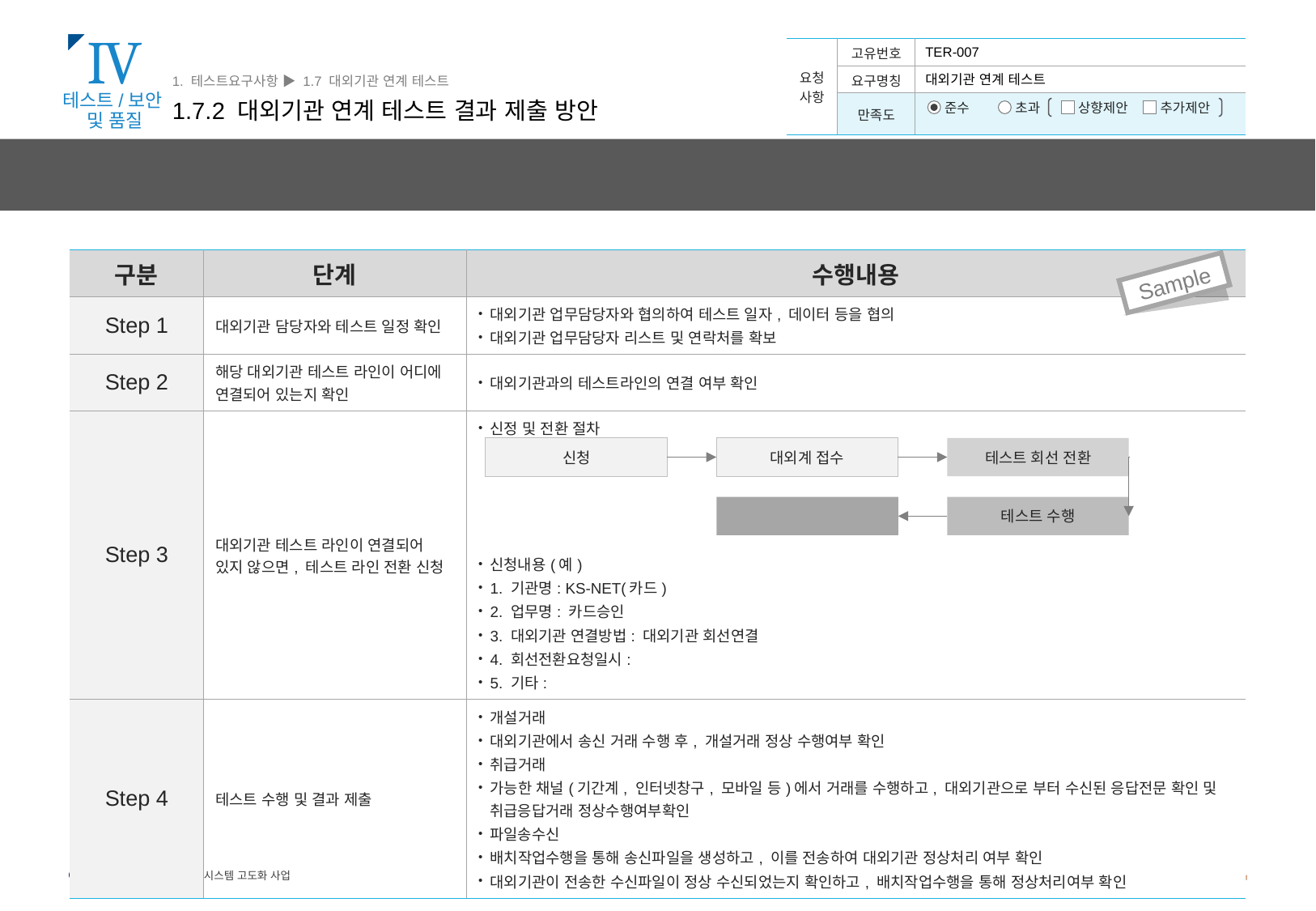

Ⅳ

테스트/보안
및 품질

1. 테스트요구사항 ▶ 1.7 대외기관 연계 테스트
1.7.2 대외기관 연계 테스트 결과 제출 방안
TER-007
대외기관 연계 테스트

대외계 테스트는 본격적으로 통합 테스트 기간에 아래와 같은 수행절차로 진행될 예정이며, 실제 수행단계에서 고객사 대외계 담당조직과 긴밀한 협조를 통해 진행합니다.
| 구분 | 단계 | 수행내용 |
| --- | --- | --- |
| Step 1 | 대외기관 담당자와 테스트 일정 확인 | 대외기관 업무담당자와 협의하여 테스트 일자, 데이터 등을 협의 대외기관 업무담당자 리스트 및 연락처를 확보 |
| Step 2 | 해당 대외기관 테스트 라인이 어디에 연결되어 있는지 확인 | 대외기관과의 테스트라인의 연결 여부 확인 |
| Step 3 | 대외기관 테스트 라인이 연결되어 있지 않으면, 테스트 라인 전환 신청 | 신정 및 전환 절차 신청내용(예) 1. 기관명: KS-NET(카드) 2. 업무명: 카드승인 3. 대외기관 연결방법: 대외기관 회선연결 4. 회선전환요청일시: 5. 기타: |
| Step 4 | 테스트 수행 및 결과 제출 | 개설거래 대외기관에서 송신 거래 수행 후, 개설거래 정상 수행여부 확인 취급거래 가능한 채널(기간계, 인터넷창구, 모바일 등)에서 거래를 수행하고, 대외기관으로 부터 수신된 응답전문 확인 및 취급응답거래 정상수행여부확인 파일송수신 배치작업수행을 통해 송신파일을 생성하고, 이를 전송하여 대외기관 정상처리 여부 확인 대외기관이 전송한 수신파일이 정상 수신되었는지 확인하고, 배치작업수행을 통해 정상처리여부 확인 |

Sample

신청
대외계 접수
테스트 회선 전환
테스트 수행
회선 연결 현황 게시